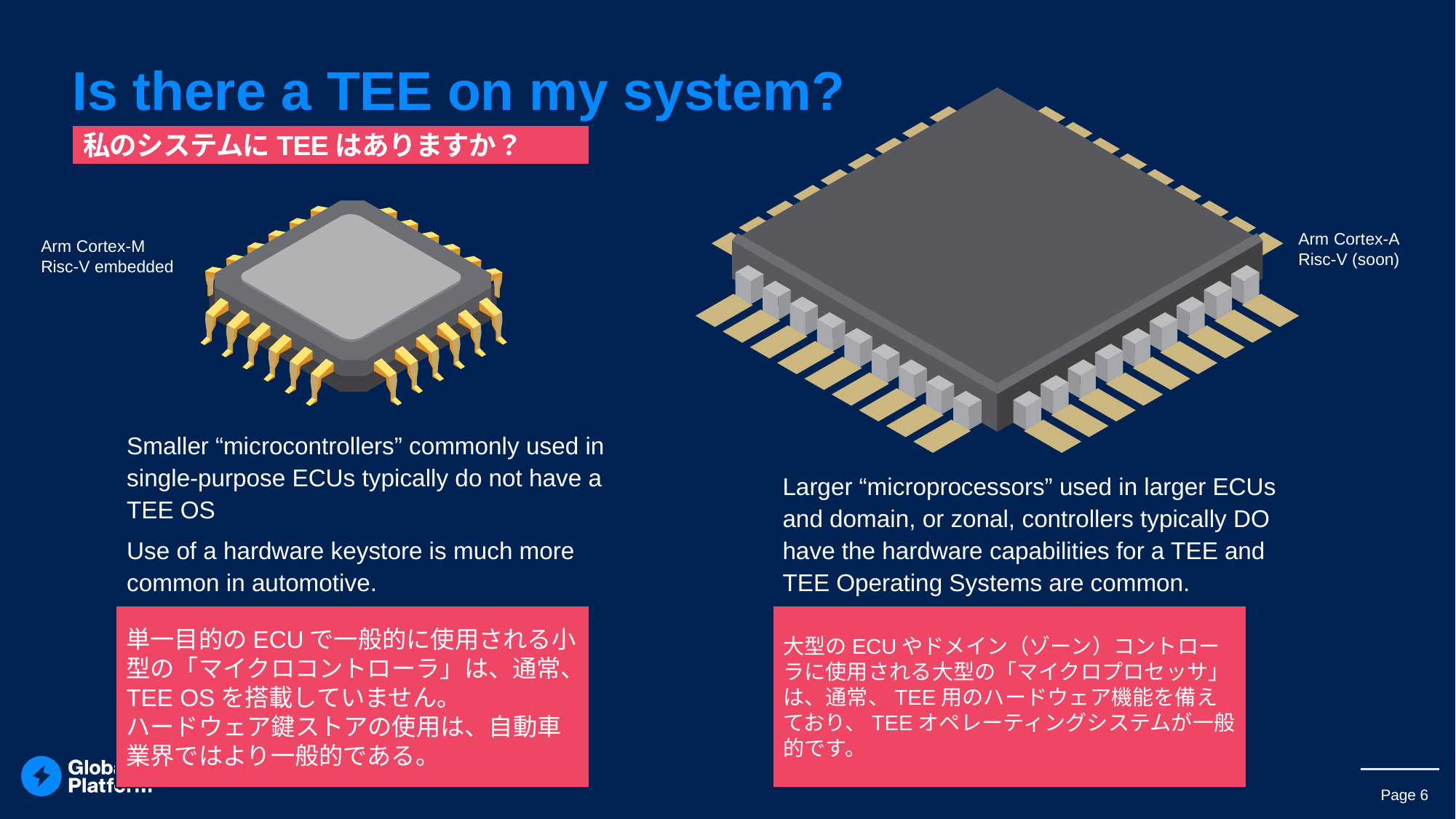

# Is there a TEE on my system?

私のシステムにTEEはありますか？

Arm Cortex-A
Risc-V (soon)

Arm Cortex-M
Risc-V embedded
Smaller “microcontrollers” commonly used in single-purpose ECUs typically do not have a TEE OS
Use of a hardware keystore is much more common in automotive.
Larger “microprocessors” used in larger ECUs and domain, or zonal, controllers typically DO have the hardware capabilities for a TEE and TEE Operating Systems are common.
単一目的のECUで一般的に使用される小型の「マイクロコントローラ」は、通常、TEE OSを搭載していません。
ハードウェア鍵ストアの使用は、自動車業界ではより一般的である。
大型のECUやドメイン（ゾーン）コントローラに使用される大型の「マイクロプロセッサ」は、通常、TEE用のハードウェア機能を備えており、TEEオペレーティングシステムが一般的です。